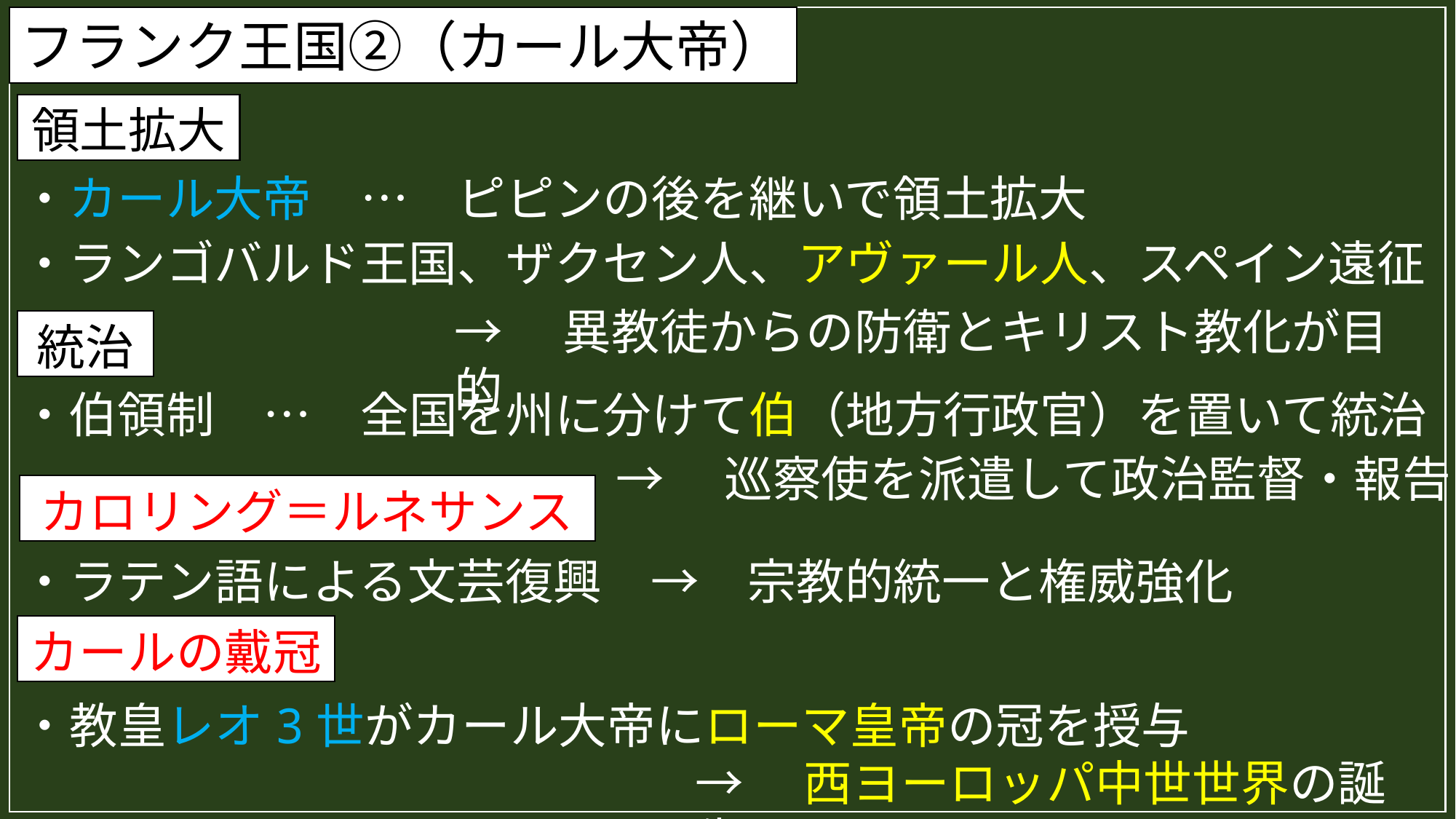

フランク王国②（カール大帝）

領土拡大
・カール大帝　…　ピピンの後を継いで領土拡大
・ランゴバルド王国、ザクセン人、アヴァール人、スペイン遠征
→　異教徒からの防衛とキリスト教化が目的
統治
・伯領制　…　全国を州に分けて伯（地方行政官）を置いて統治
→　巡察使を派遣して政治監督・報告
カロリング＝ルネサンス
・ラテン語による文芸復興　→　宗教的統一と権威強化
カールの戴冠
・教皇レオ3世がカール大帝にローマ皇帝の冠を授与
→　西ヨーロッパ中世世界の誕生